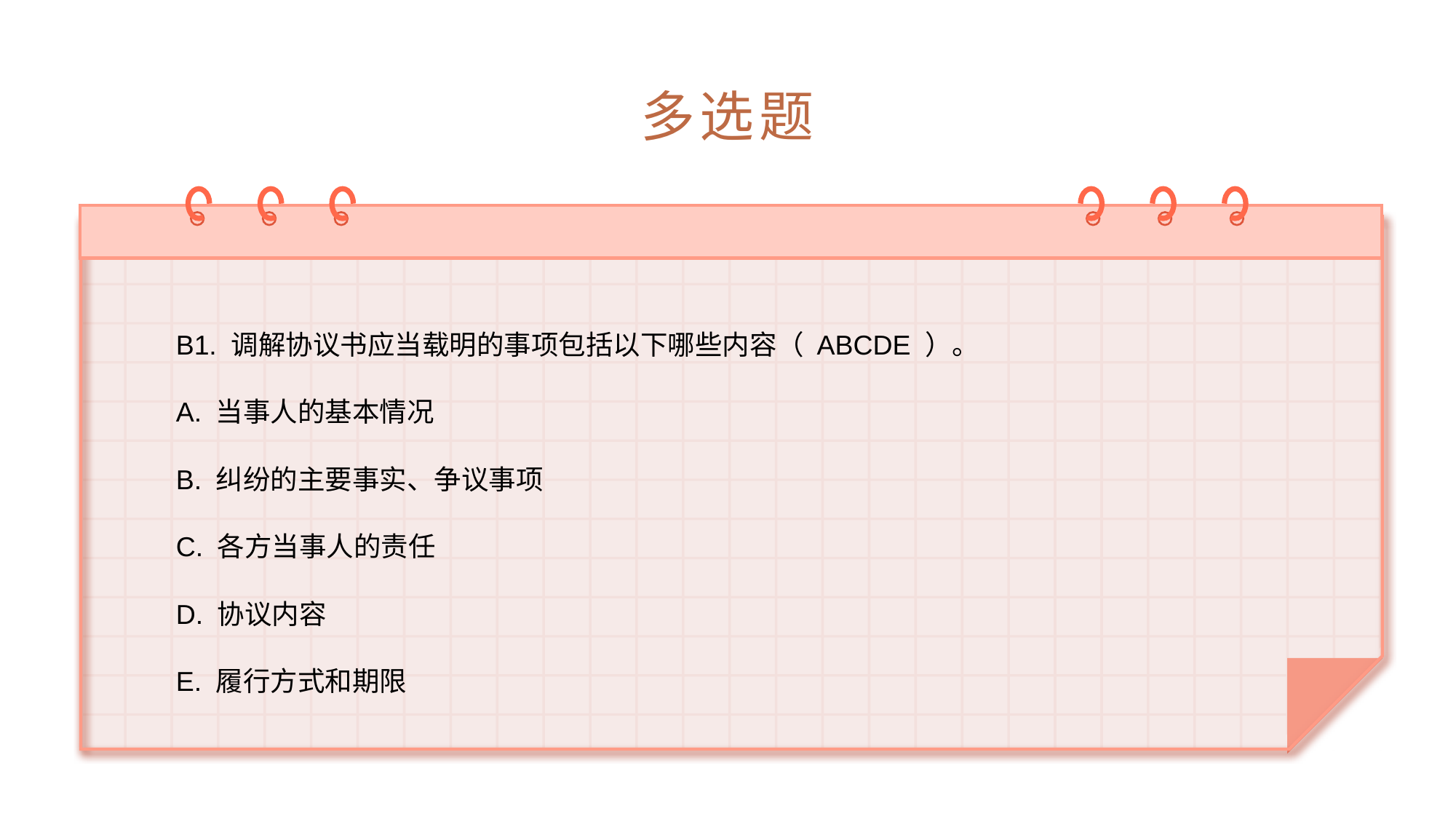

# 多选题

B1. 调解协议书应当载明的事项包括以下哪些内容（ ABCDE ）。
A. 当事人的基本情况
B. 纠纷的主要事实、争议事项
C. 各方当事人的责任
D. 协议内容
E. 履行方式和期限